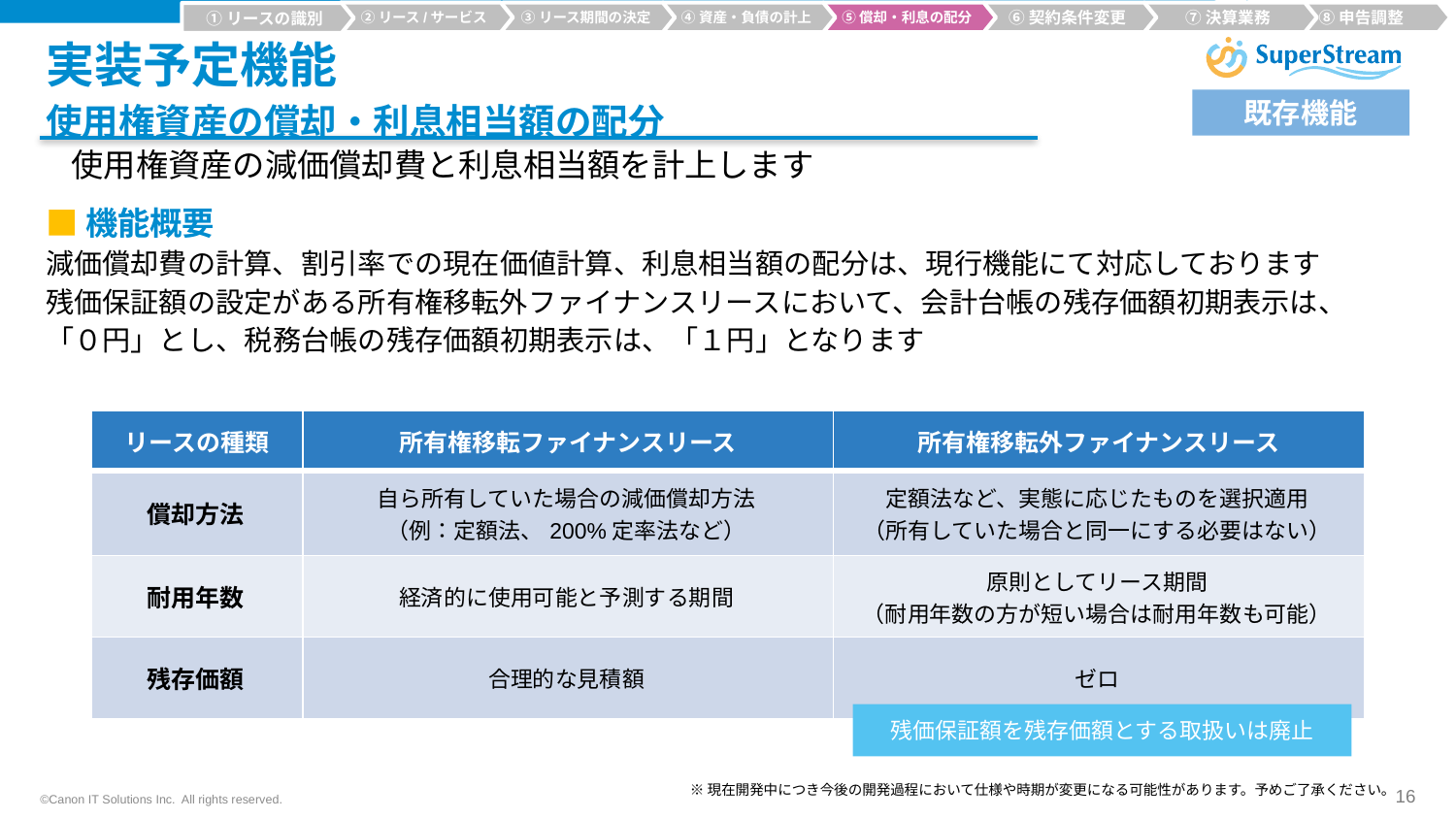

②リース/サービス
③リース期間の決定
④資産・負債の計上
⑤償却・利息の配分
⑥契約条件変更
⑦決算業務
⑧申告調整
①リースの識別
# 実装予定機能
既存機能
使用権資産の償却・利息相当額の配分
使用権資産の減価償却費と利息相当額を計上します
■機能概要
減価償却費の計算、割引率での現在価値計算、利息相当額の配分は、現行機能にて対応しております
残価保証額の設定がある所有権移転外ファイナンスリースにおいて、会計台帳の残存価額初期表示は、
「０円」とし、税務台帳の残存価額初期表示は、「１円」となります
| リースの種類 | 所有権移転ファイナンスリース | 所有権移転外ファイナンスリース |
| --- | --- | --- |
| 償却方法 | 自ら所有していた場合の減価償却方法 （例：定額法、200%定率法など） | 定額法など、実態に応じたものを選択適用 （所有していた場合と同一にする必要はない） |
| 耐用年数 | 経済的に使用可能と予測する期間 | 原則としてリース期間 （耐用年数の方が短い場合は耐用年数も可能） |
| 残存価額 | 合理的な見積額 | ゼロ |
残価保証額を残存価額とする取扱いは廃止
※現在開発中につき今後の開発過程において仕様や時期が変更になる可能性があります。予めご了承ください。
©Canon IT Solutions Inc.  All rights reserved.
16